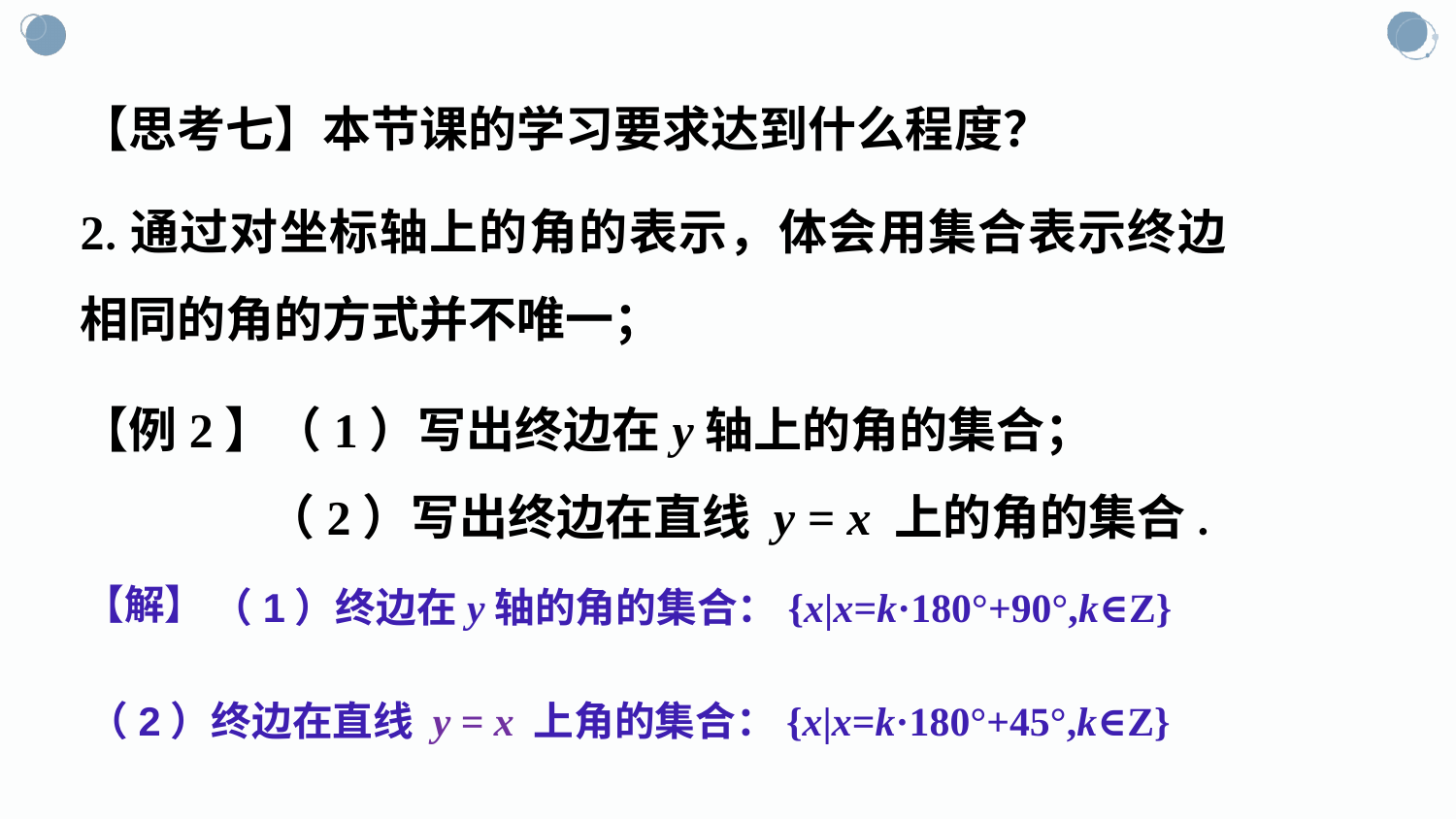

【思考七】本节课的学习要求达到什么程度？
2.通过对坐标轴上的角的表示，体会用集合表示终边相同的角的方式并不唯一；
【例2】（1）写出终边在y轴上的角的集合；
                （2）写出终边在直线 y = x 上的角的集合.
【解】
（1）终边在y轴的角的集合：{x|x=k·180°+90°,k∈Z}
（2）终边在直线 y = x 上角的集合：{x|x=k·180°+45°,k∈Z}